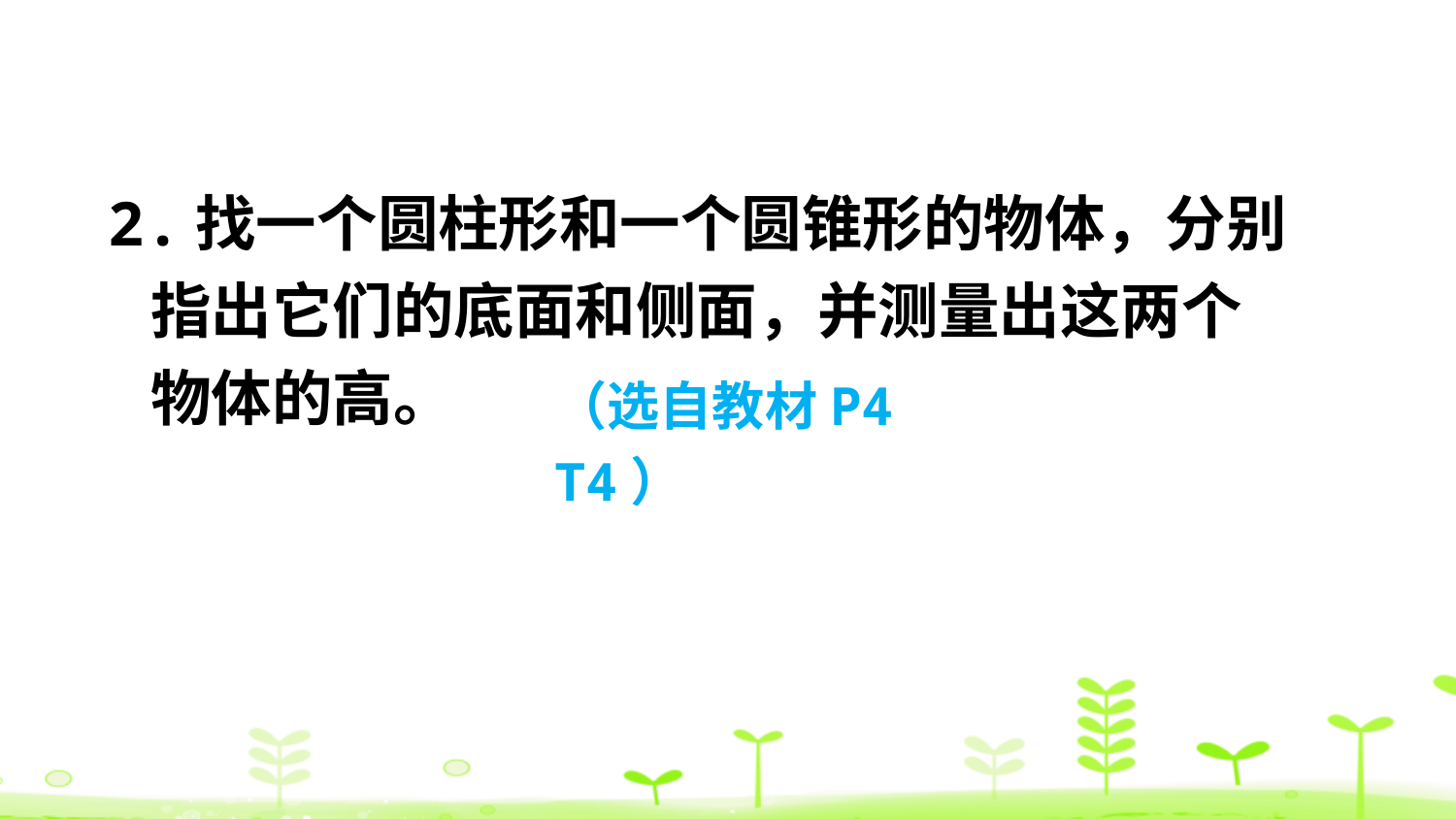

2.找一个圆柱形和一个圆锥形的物体，分别
  指出它们的底面和侧面，并测量出这两个
  物体的高。
（选自教材P4 T4）